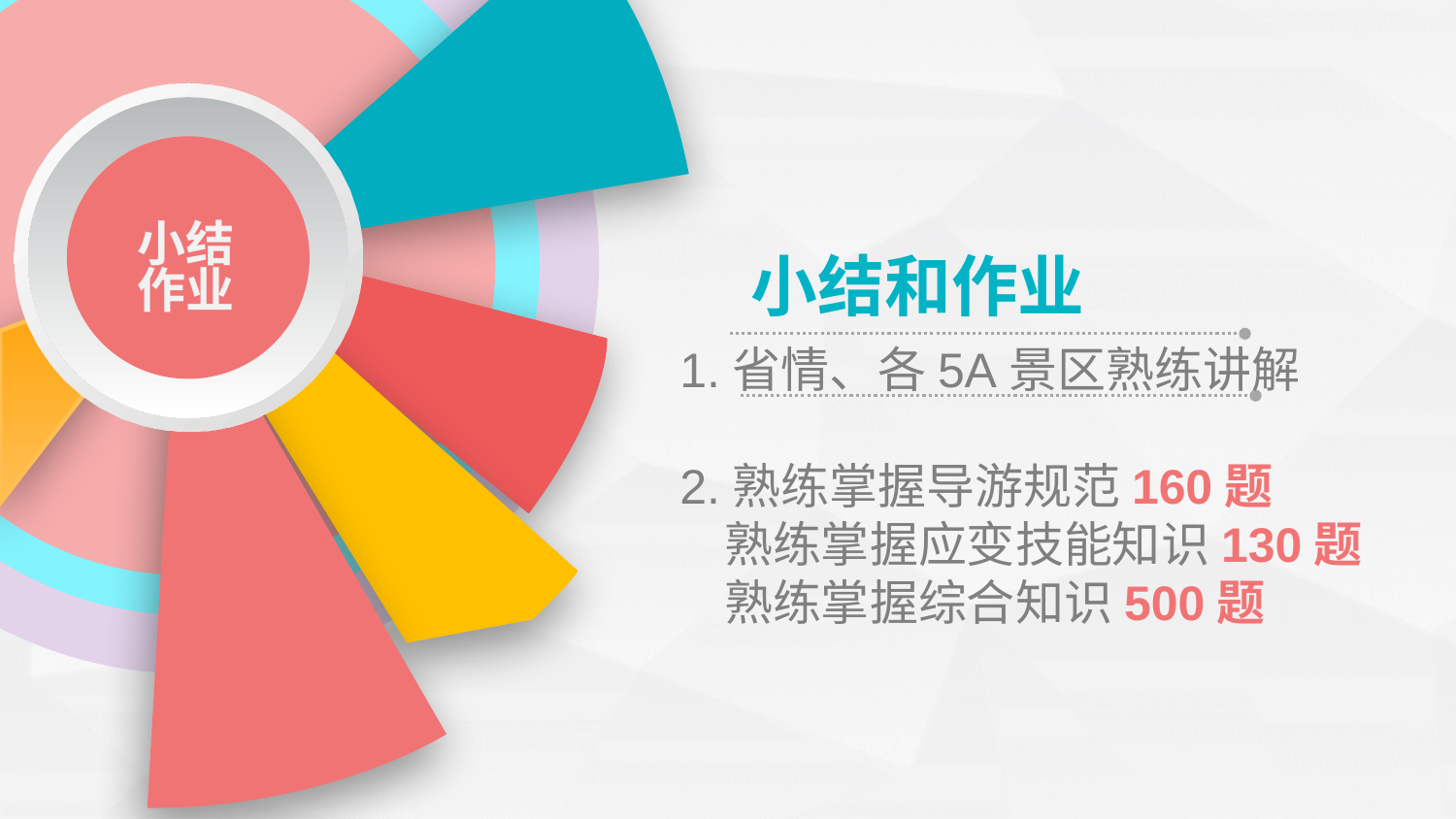

小结作业

1.省情、各5A景区熟练讲解

2.熟练掌握导游规范160题
   熟练掌握应变技能知识130题
   熟练掌握综合知识500题
小结和作业